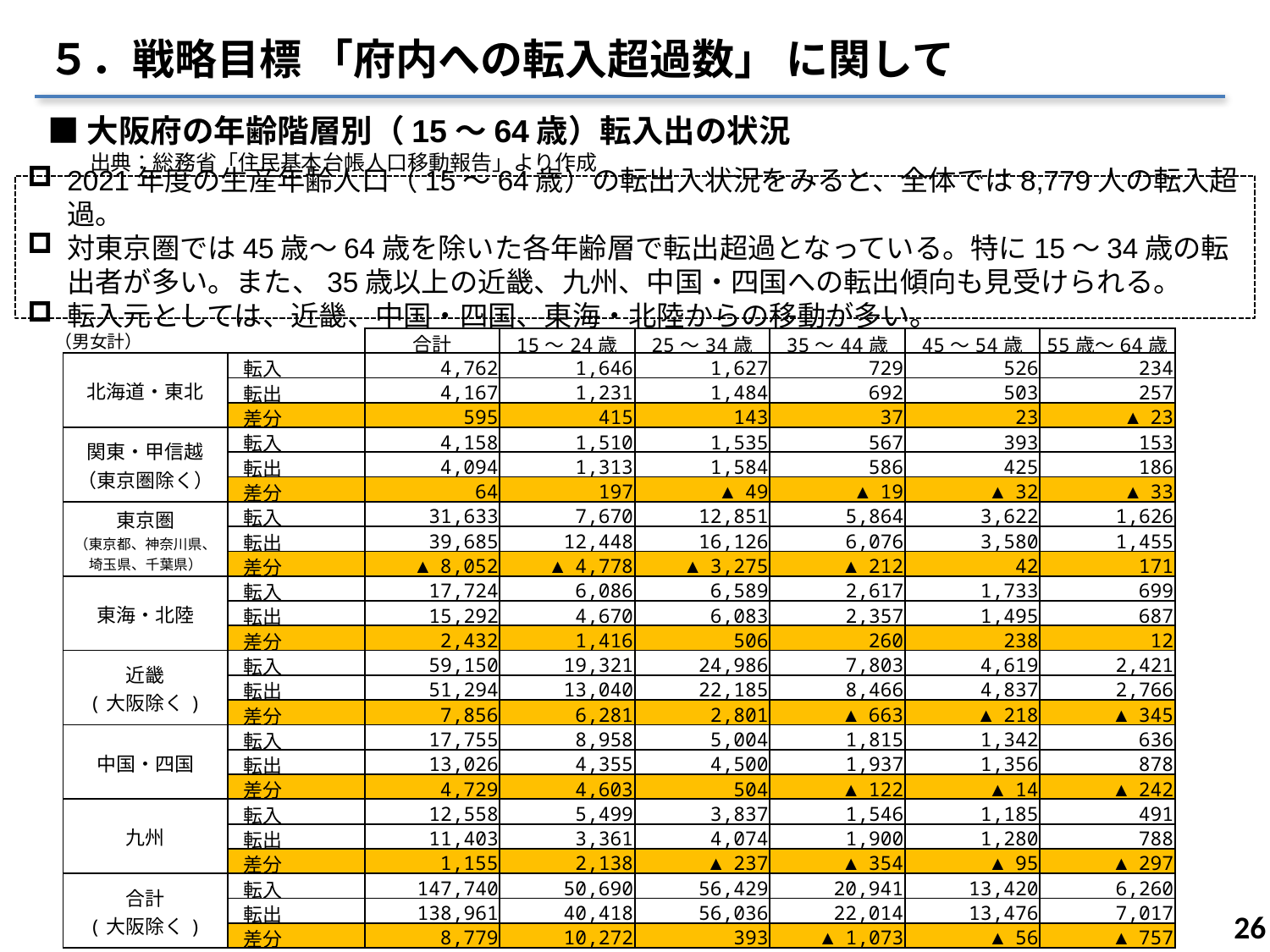

５．戦略目標 「府内への転入超過数」 に関して
■大阪府の年齢階層別（15～64歳）転入出の状況
　　出典：総務省「住民基本台帳人口移動報告」より作成
2021年度の生産年齢人口（15～64歳）の転出入状況をみると、全体では8,779人の転入超過。
対東京圏では45歳〜64歳を除いた各年齢層で転出超過となっている。特に15～34歳の転出者が多い。また、35歳以上の近畿、九州、中国・四国への転出傾向も見受けられる。
転入元としては、近畿、中国・四国、東海・北陸からの移動が多い。
（男女計）
|  |  | 合計 | 15～24歳 | 25～34歳 | 35～44歳 | 45～54歳 | 55歳～64歳 |
| --- | --- | --- | --- | --- | --- | --- | --- |
| 北海道・東北 | 転入 | 4,762 | 1,646 | 1,627 | 729 | 526 | 234 |
|  | 転出 | 4,167 | 1,231 | 1,484 | 692 | 503 | 257 |
|  | 差分 | 595 | 415 | 143 | 37 | 23 | ▲ 23 |
| 関東・甲信越 （東京圏除く） | 転入 | 4,158 | 1,510 | 1,535 | 567 | 393 | 153 |
|  | 転出 | 4,094 | 1,313 | 1,584 | 586 | 425 | 186 |
|  | 差分 | 64 | 197 | ▲ 49 | ▲ 19 | ▲ 32 | ▲ 33 |
| 東京圏 （東京都、神奈川県、 埼玉県、千葉県） | 転入 | 31,633 | 7,670 | 12,851 | 5,864 | 3,622 | 1,626 |
|  | 転出 | 39,685 | 12,448 | 16,126 | 6,076 | 3,580 | 1,455 |
|  | 差分 | ▲ 8,052 | ▲ 4,778 | ▲ 3,275 | ▲ 212 | 42 | 171 |
| 東海・北陸 | 転入 | 17,724 | 6,086 | 6,589 | 2,617 | 1,733 | 699 |
|  | 転出 | 15,292 | 4,670 | 6,083 | 2,357 | 1,495 | 687 |
|  | 差分 | 2,432 | 1,416 | 506 | 260 | 238 | 12 |
| 近畿 (大阪除く) | 転入 | 59,150 | 19,321 | 24,986 | 7,803 | 4,619 | 2,421 |
|  | 転出 | 51,294 | 13,040 | 22,185 | 8,466 | 4,837 | 2,766 |
|  | 差分 | 7,856 | 6,281 | 2,801 | ▲ 663 | ▲ 218 | ▲ 345 |
| 中国・四国 | 転入 | 17,755 | 8,958 | 5,004 | 1,815 | 1,342 | 636 |
|  | 転出 | 13,026 | 4,355 | 4,500 | 1,937 | 1,356 | 878 |
|  | 差分 | 4,729 | 4,603 | 504 | ▲ 122 | ▲ 14 | ▲ 242 |
| 九州 | 転入 | 12,558 | 5,499 | 3,837 | 1,546 | 1,185 | 491 |
|  | 転出 | 11,403 | 3,361 | 4,074 | 1,900 | 1,280 | 788 |
|  | 差分 | 1,155 | 2,138 | ▲ 237 | ▲ 354 | ▲ 95 | ▲ 297 |
| 合計 (大阪除く) | 転入 | 147,740 | 50,690 | 56,429 | 20,941 | 13,420 | 6,260 |
|  | 転出 | 138,961 | 40,418 | 56,036 | 22,014 | 13,476 | 7,017 |
|  | 差分 | 8,779 | 10,272 | 393 | ▲ 1,073 | ▲ 56 | ▲ 757 |
26